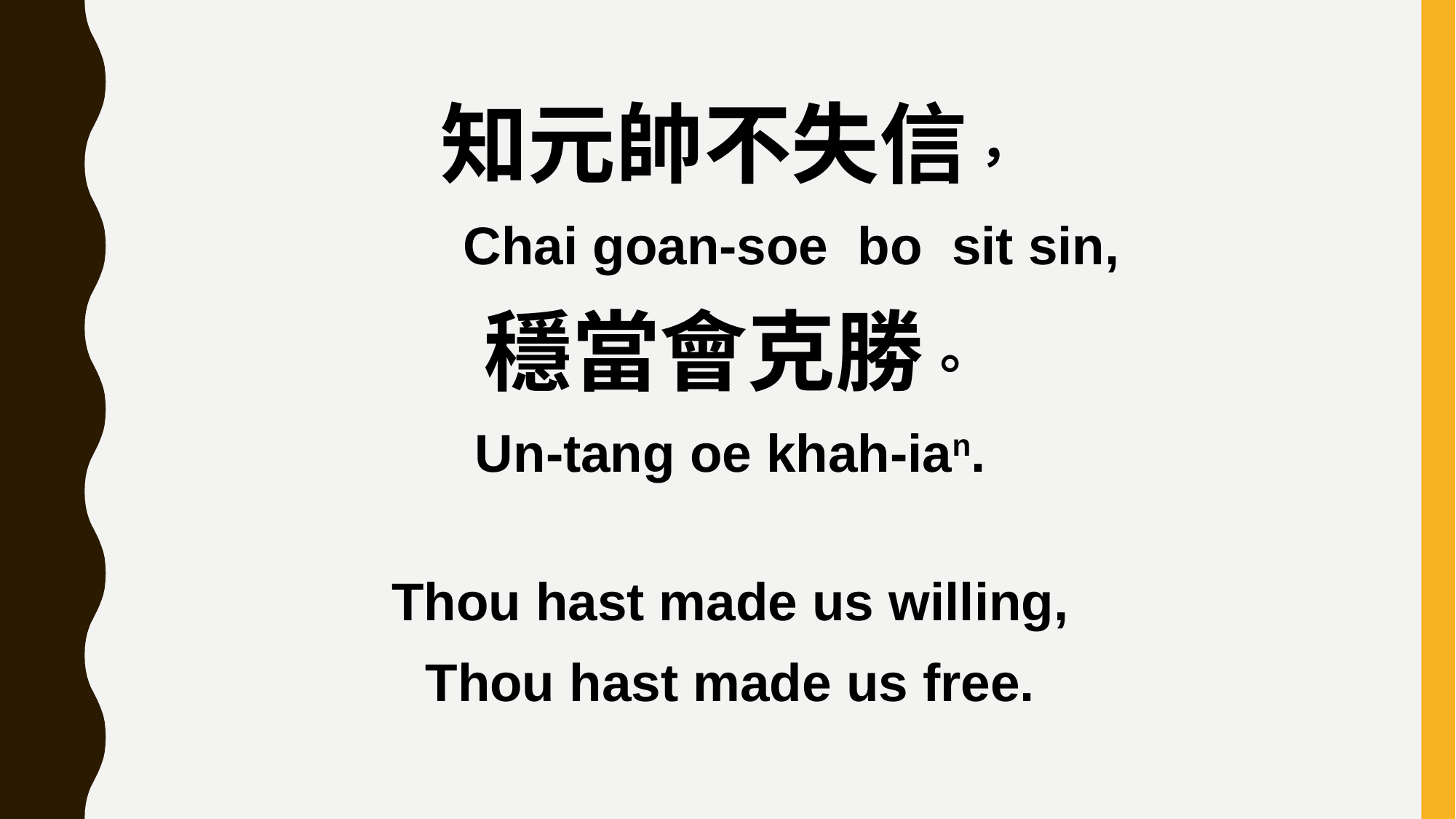

知元帥不失信，
                  Chai goan-soe  bo  sit sin,
穩當會克勝。
Un-tang oe khah-ian.

Thou hast made us willing,
Thou hast made us free.